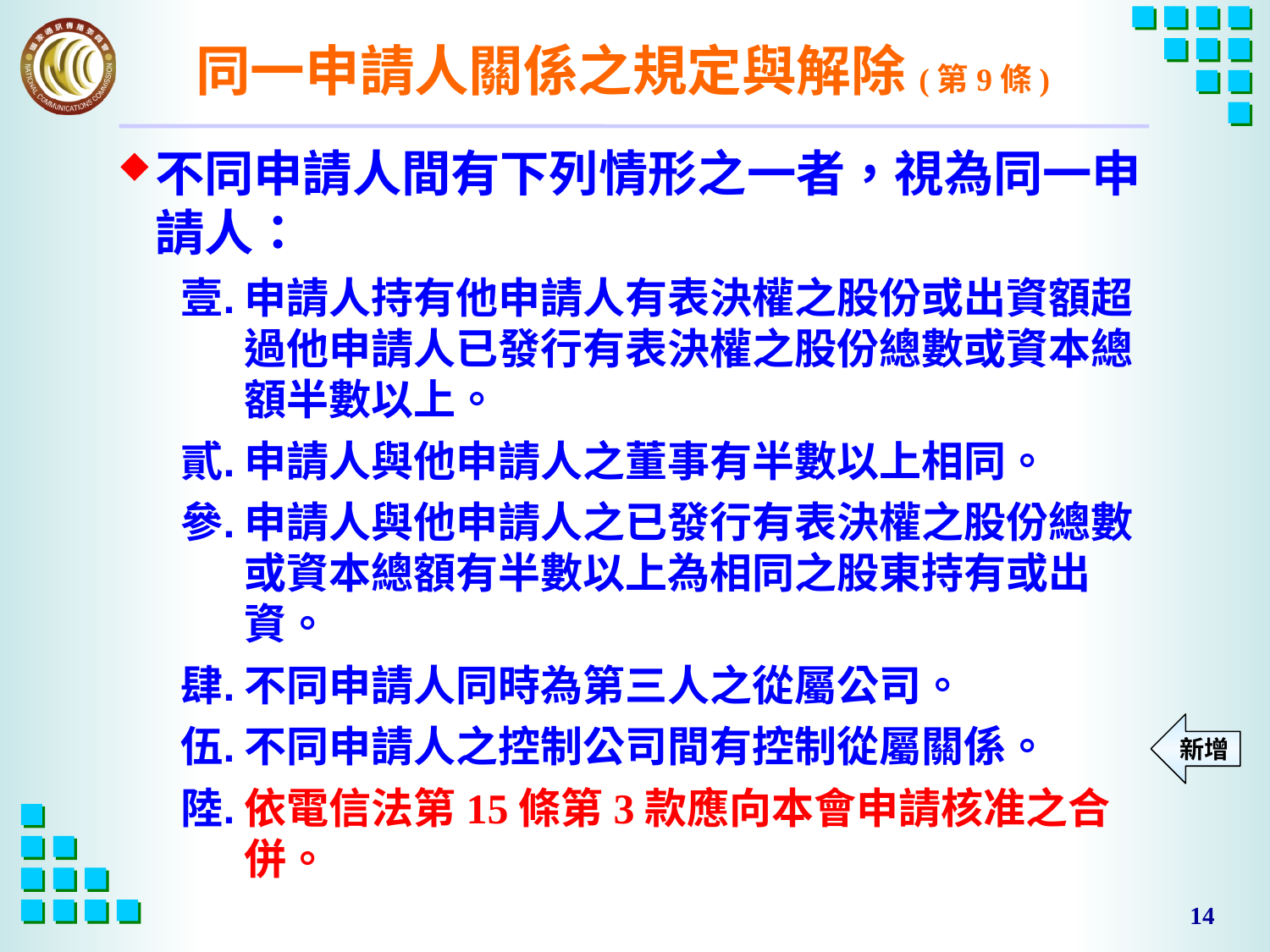

# 同一申請人關係之規定與解除(第9條)
不同申請人間有下列情形之一者，視為同一申請人：
申請人持有他申請人有表決權之股份或出資額超過他申請人已發行有表決權之股份總數或資本總額半數以上。
申請人與他申請人之董事有半數以上相同。
申請人與他申請人之已發行有表決權之股份總數或資本總額有半數以上為相同之股東持有或出資。
不同申請人同時為第三人之從屬公司。
不同申請人之控制公司間有控制從屬關係。
依電信法第15條第3款應向本會申請核准之合併。
新增